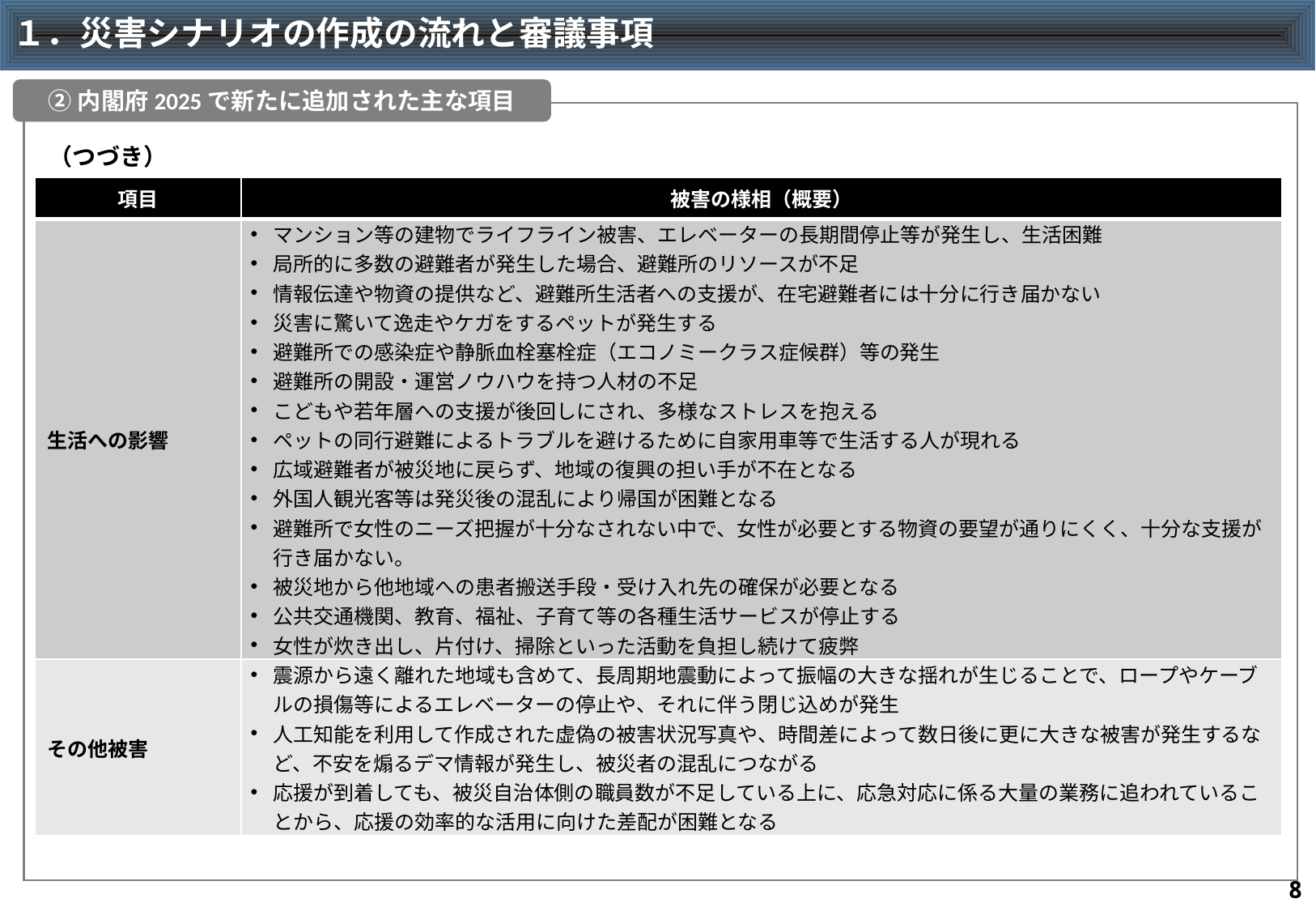

# １．災害シナリオの作成の流れと審議事項
②内閣府2025で新たに追加された主な項目
（つづき）
| 項目 | 被害の様相（概要） |
| --- | --- |
| 生活への影響 | マンション等の建物でライフライン被害、エレベーターの長期間停止等が発生し、生活困難 局所的に多数の避難者が発生した場合、避難所のリソースが不足 情報伝達や物資の提供など、避難所生活者への支援が、在宅避難者には十分に行き届かない 災害に驚いて逸走やケガをするペットが発生する 避難所での感染症や静脈血栓塞栓症（エコノミークラス症候群）等の発生 避難所の開設・運営ノウハウを持つ人材の不足 こどもや若年層への支援が後回しにされ、多様なストレスを抱える ペットの同行避難によるトラブルを避けるために自家用車等で生活する人が現れる 広域避難者が被災地に戻らず、地域の復興の担い手が不在となる 外国人観光客等は発災後の混乱により帰国が困難となる 避難所で女性のニーズ把握が十分なされない中で、女性が必要とする物資の要望が通りにくく、十分な支援が行き届かない。 被災地から他地域への患者搬送手段・受け入れ先の確保が必要となる 公共交通機関、教育、福祉、子育て等の各種生活サービスが停止する 女性が炊き出し、片付け、掃除といった活動を負担し続けて疲弊 |
| その他被害 | 震源から遠く離れた地域も含めて、長周期地震動によって振幅の大きな揺れが生じることで、ロープやケーブルの損傷等によるエレベーターの停止や、それに伴う閉じ込めが発生 人工知能を利用して作成された虚偽の被害状況写真や、時間差によって数日後に更に大きな被害が発生するなど、不安を煽るデマ情報が発生し、被災者の混乱につながる 応援が到着しても、被災自治体側の職員数が不足している上に、応急対応に係る大量の業務に追われていることから、応援の効率的な活用に向けた差配が困難となる |
8